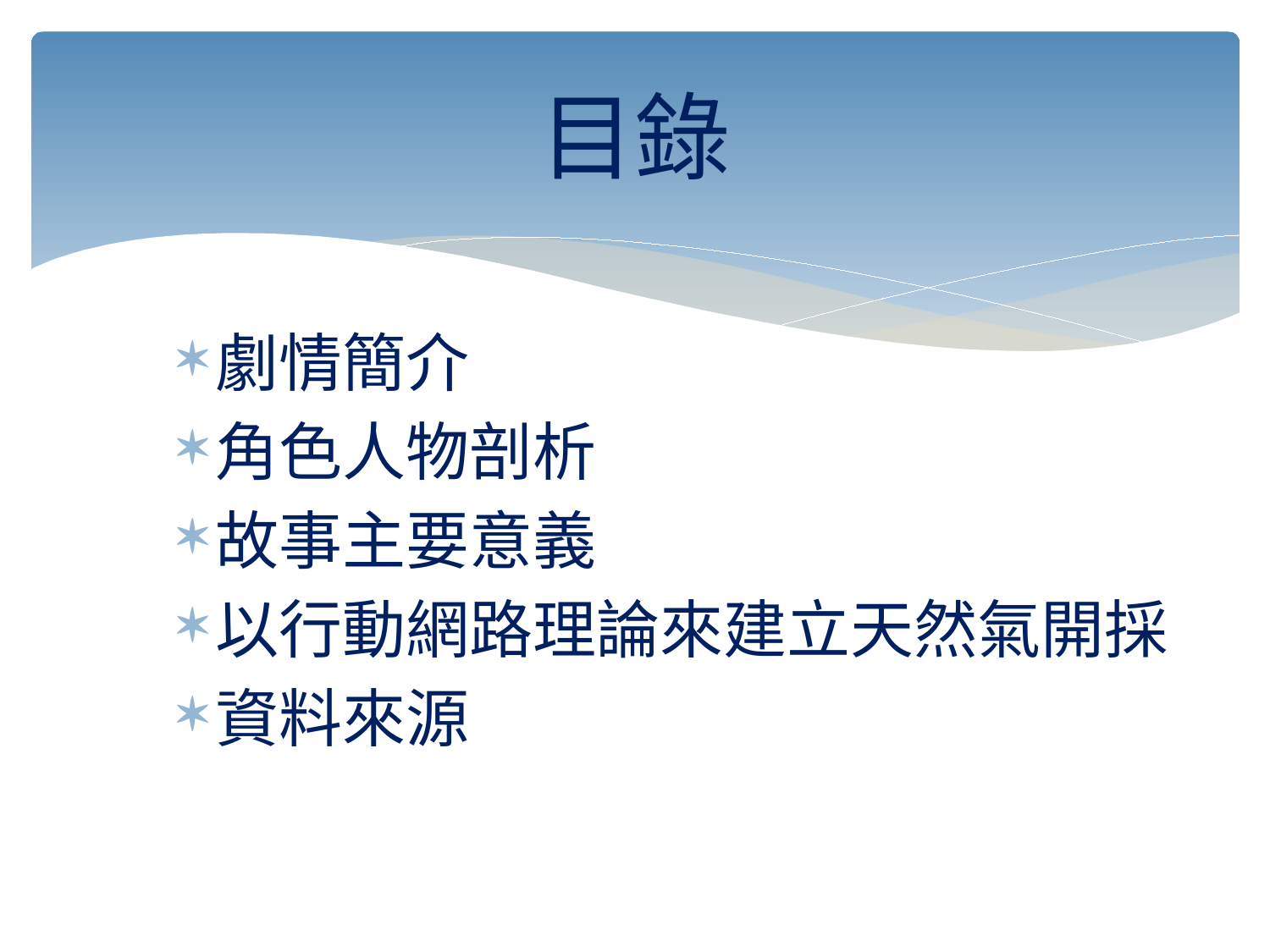

# 目錄
劇情簡介
角色人物剖析
故事主要意義
以行動網路理論來建立天然氣開採
資料來源